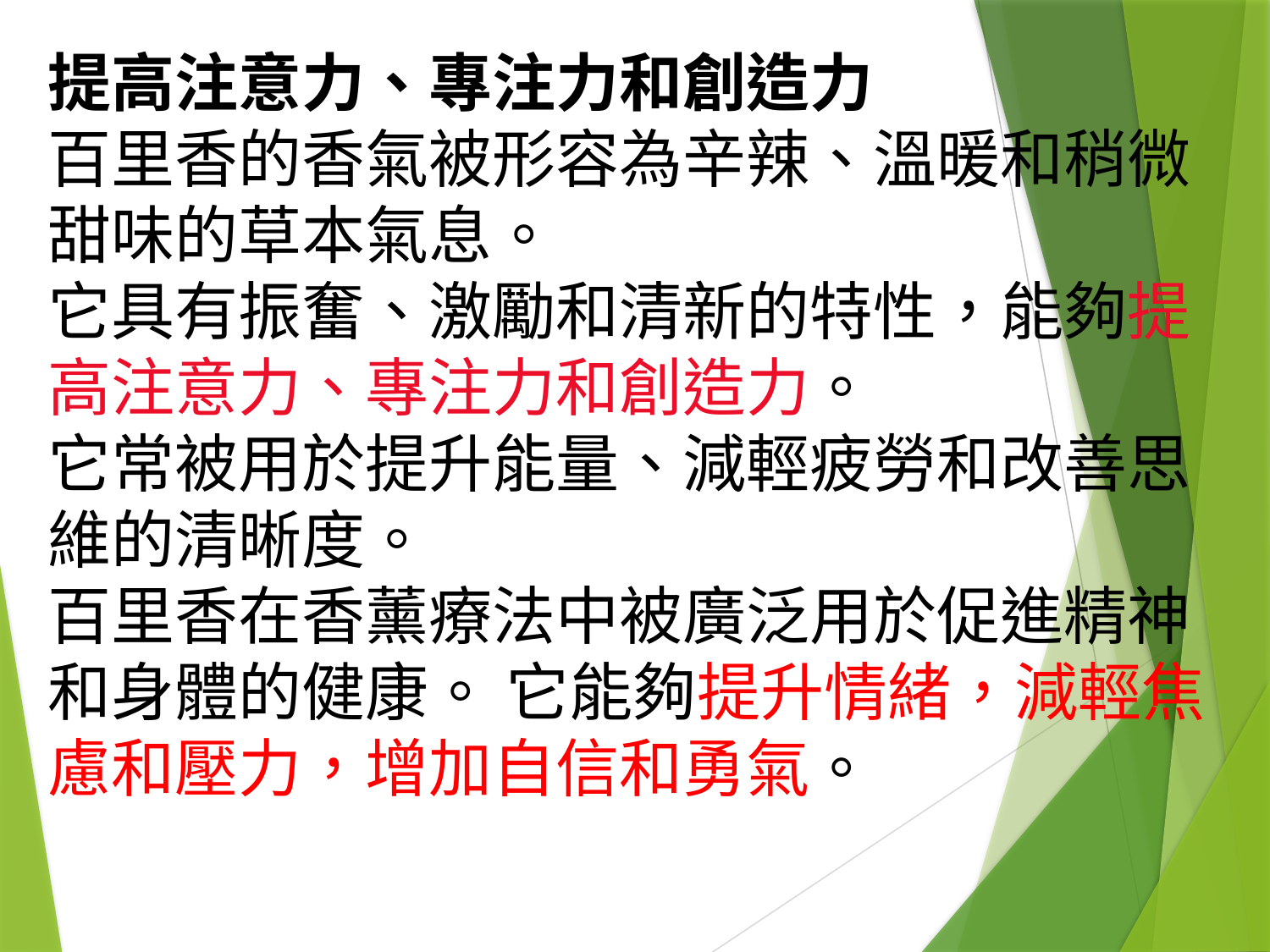

# 提高注意力、專注力和創造力 百里香的香氣被形容為辛辣、溫暖和稍微甜味的草本氣息。 它具有振奮、激勵和清新的特性，能夠提高注意力、專注力和創造力。 它常被用於提升能量、減輕疲勞和改善思維的清晰度。 百里香在香薰療法中被廣泛用於促進精神和身體的健康。 它能夠提升情緒，減輕焦慮和壓力，增加自信和勇氣。